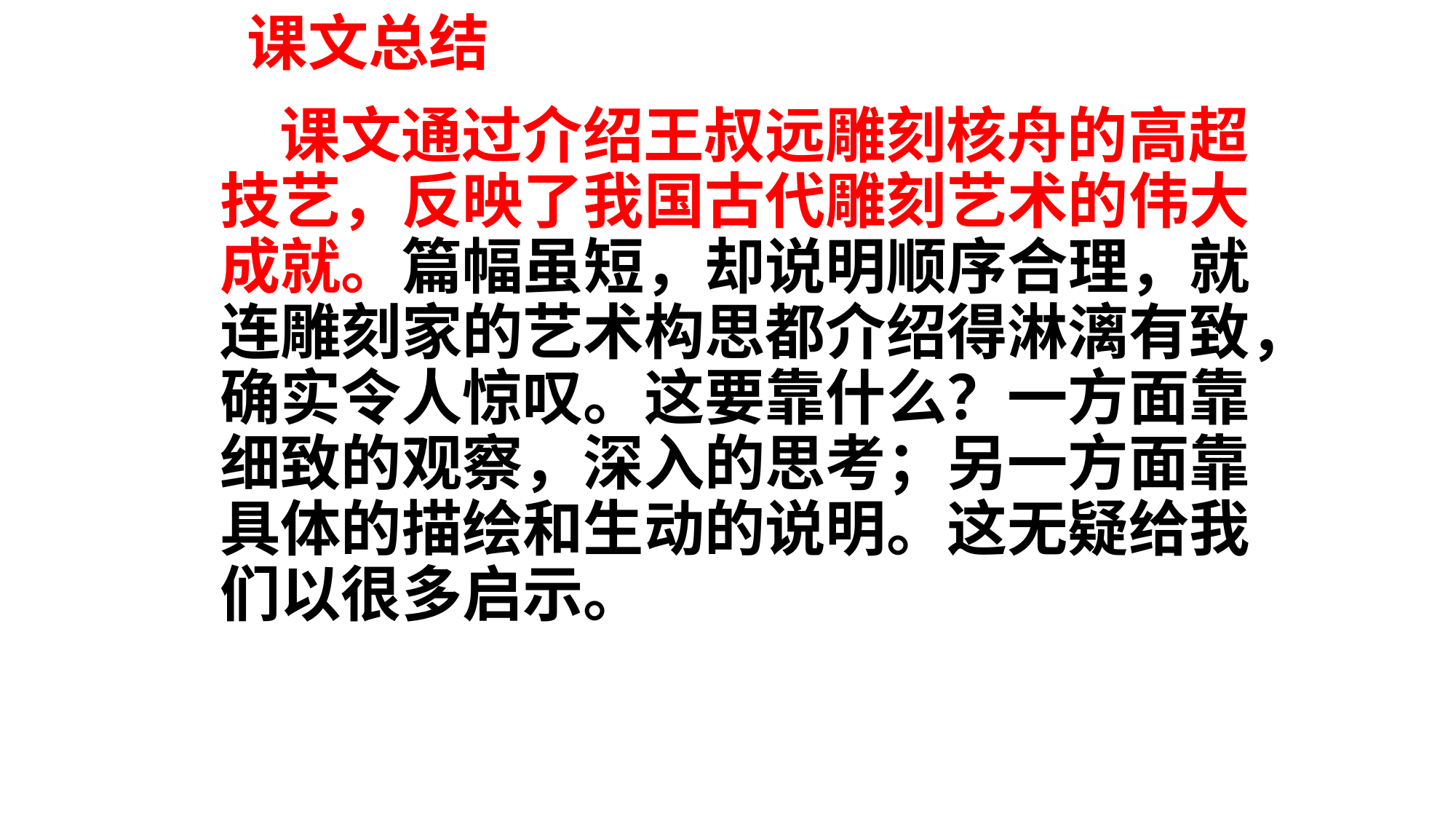

# 课文总结
        课文通过介绍王叔远雕刻核舟的高超技艺，反映了我国古代雕刻艺术的伟大成就。篇幅虽短，却说明顺序合理，就连雕刻家的艺术构思都介绍得淋漓有致，确实令人惊叹。这要靠什么？一方面靠细致的观察，深入的思考；另一方面靠具体的描绘和生动的说明。这无疑给我们以很多启示。